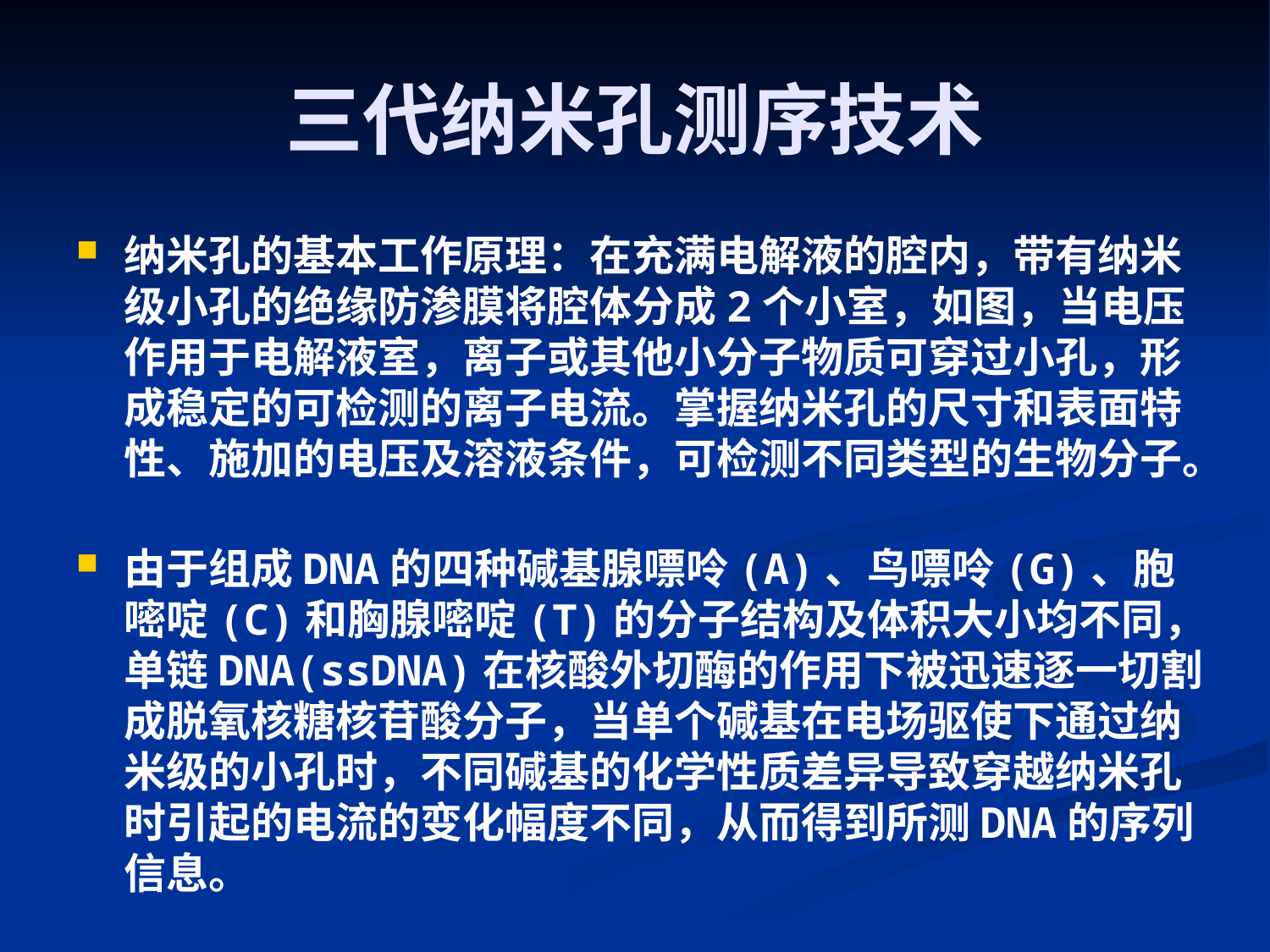

# 三代纳米孔测序技术
纳米孔的基本工作原理：在充满电解液的腔内，带有纳米级小孔的绝缘防渗膜将腔体分成2个小室，如图，当电压作用于电解液室，离子或其他小分子物质可穿过小孔，形成稳定的可检测的离子电流。掌握纳米孔的尺寸和表面特性、施加的电压及溶液条件，可检测不同类型的生物分子。
由于组成DNA的四种碱基腺嘌呤(A)、鸟嘌呤(G)、胞嘧啶(C)和胸腺嘧啶(T)的分子结构及体积大小均不同，单链DNA(ssDNA)在核酸外切酶的作用下被迅速逐一切割成脱氧核糖核苷酸分子，当单个碱基在电场驱使下通过纳米级的小孔时，不同碱基的化学性质差异导致穿越纳米孔时引起的电流的变化幅度不同，从而得到所测DNA的序列信息。